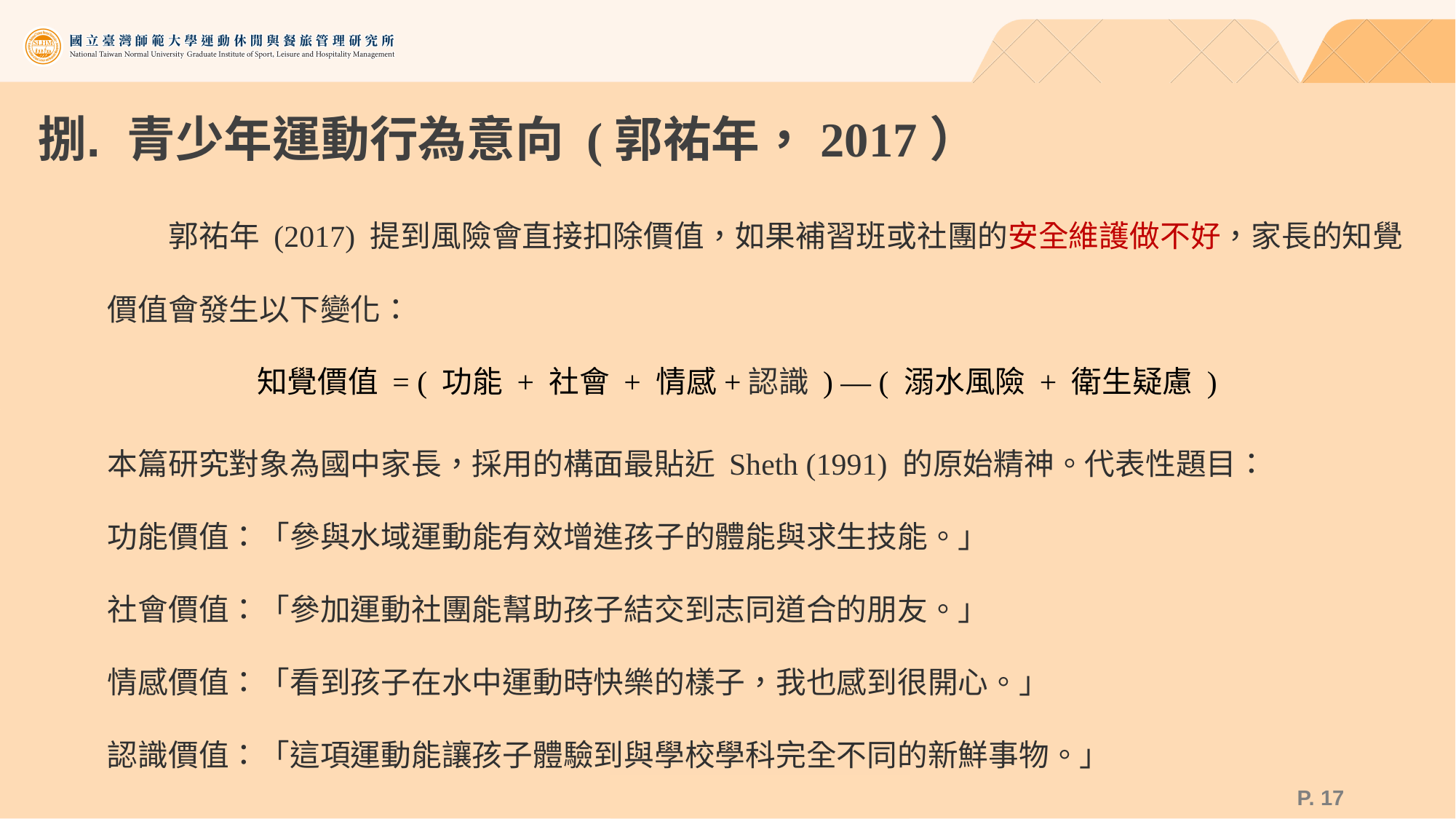

# 青少年運動行為意向 (郭祐年，2017）
        郭祐年 (2017) 提到風險會直接扣除價值，如果補習班或社團的安全維護做不好，家長的知覺價值會發生以下變化：
知覺價值 = ( 功能 + 社會 + 情感+認識 ) — ( 溺水風險 + 衛生疑慮 )
本篇研究對象為國中家長，採用的構面最貼近 Sheth (1991) 的原始精神。代表性題目：
功能價值：「參與水域運動能有效增進孩子的體能與求生技能。」
社會價值：「參加運動社團能幫助孩子結交到志同道合的朋友。」
情感價值：「看到孩子在水中運動時快樂的樣子，我也感到很開心。」
認識價值：「這項運動能讓孩子體驗到與學校學科完全不同的新鮮事物。」

P. 17